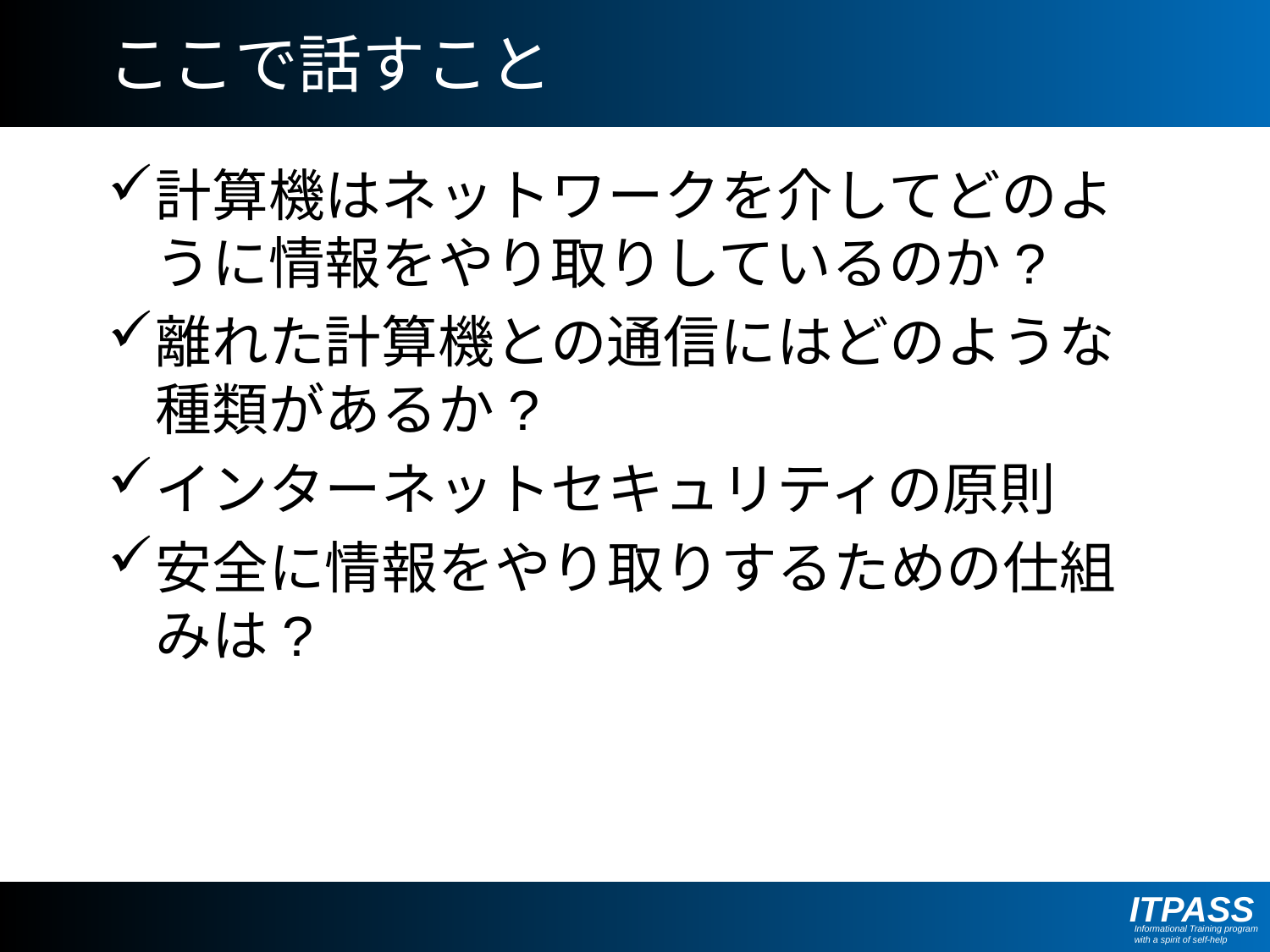

# ここで話すこと
計算機はネットワークを介してどのように情報をやり取りしているのか?
離れた計算機との通信にはどのような種類があるか?
インターネットセキュリティの原則
安全に情報をやり取りするための仕組みは?